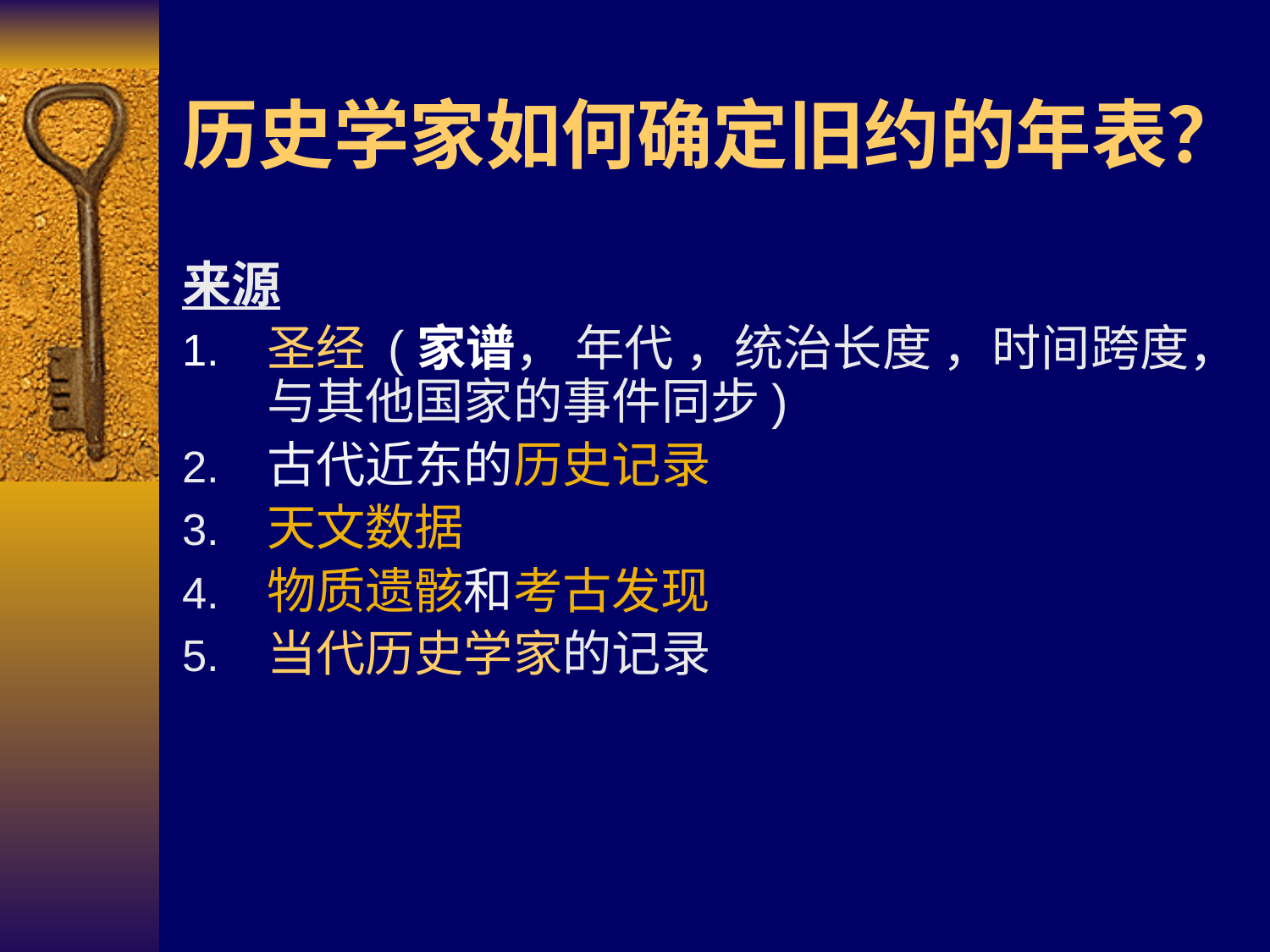

# 历史学家如何确定旧约的年表？
来源
圣经 (家谱， 年代 ，统治长度 ，时间跨度，与其他国家的事件同步)
古代近东的历史记录
天文数据
物质遗骸和考古发现
当代历史学家的记录